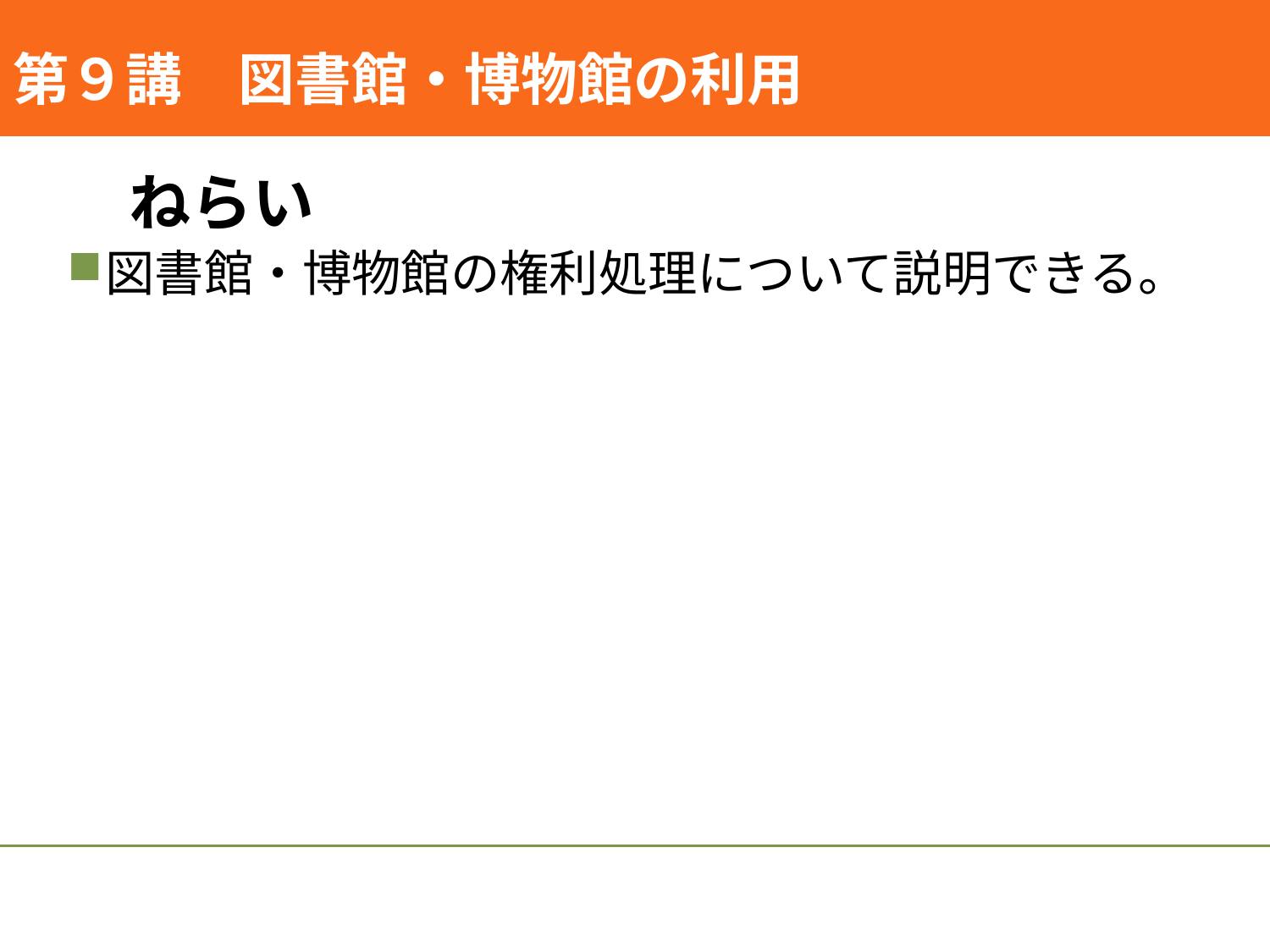

#
第９講　図書館・博物館の利用
　ねらい
図書館・博物館の権利処理について説明できる。